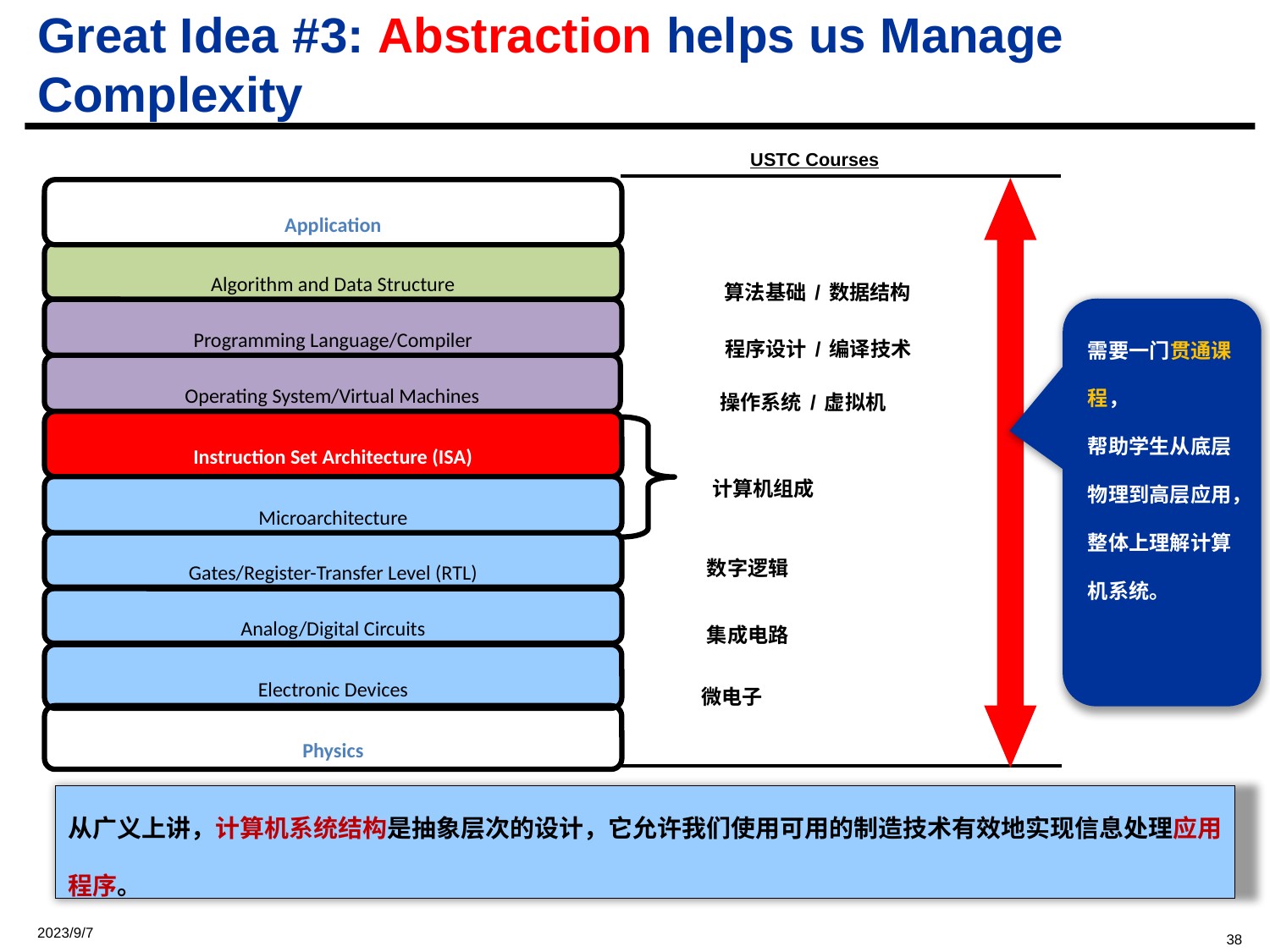

# Great Idea #3: Abstraction helps us Manage Complexity
USTC Courses

Application
Application
Algorithm and Data Structure
Programming Language/Compiler
Operating System/Virtual Machines
Instruction Set Architecture (ISA)
Microarchitecture
Gates/Register-Transfer Level (RTL)
Analog/Digital Circuits
Electronic Devices
Physics
算法基础/数据结构
需要一门贯通课程，
帮助学生从底层物理到高层应用，整体上理解计算机系统。

程序设计/编译技术
操作系统/虚拟机

计算机组成
数字逻辑
集成电路
微电子
从广义上讲，计算机系统结构是抽象层次的设计，它允许我们使用可用的制造技术有效地实现信息处理应用程序。
2023/9/7
38